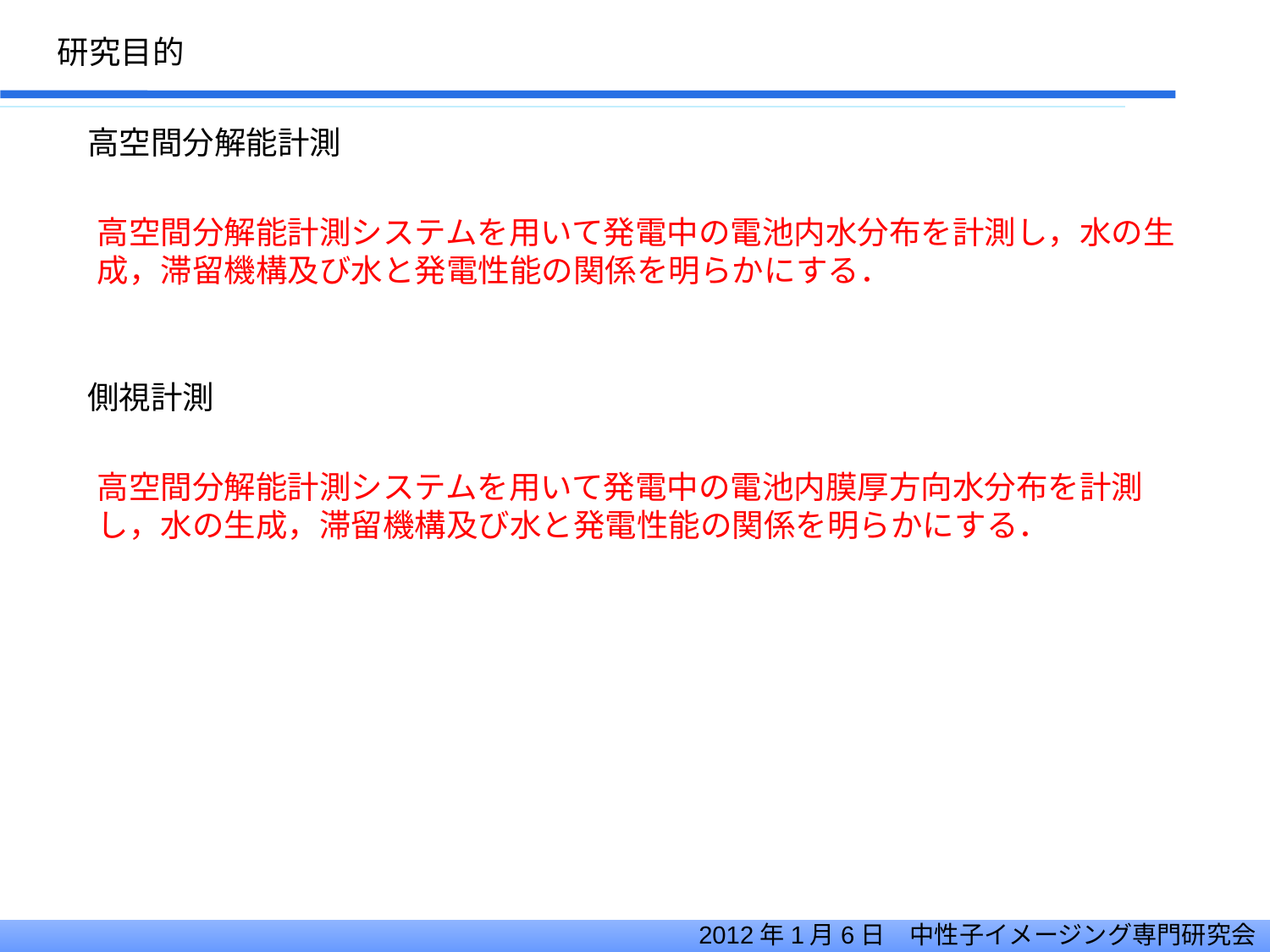

研究目的
高空間分解能計測
高空間分解能計測システムを用いて発電中の電池内水分布を計測し，水の生成，滞留機構及び水と発電性能の関係を明らかにする．
側視計測
高空間分解能計測システムを用いて発電中の電池内膜厚方向水分布を計測し，水の生成，滞留機構及び水と発電性能の関係を明らかにする．